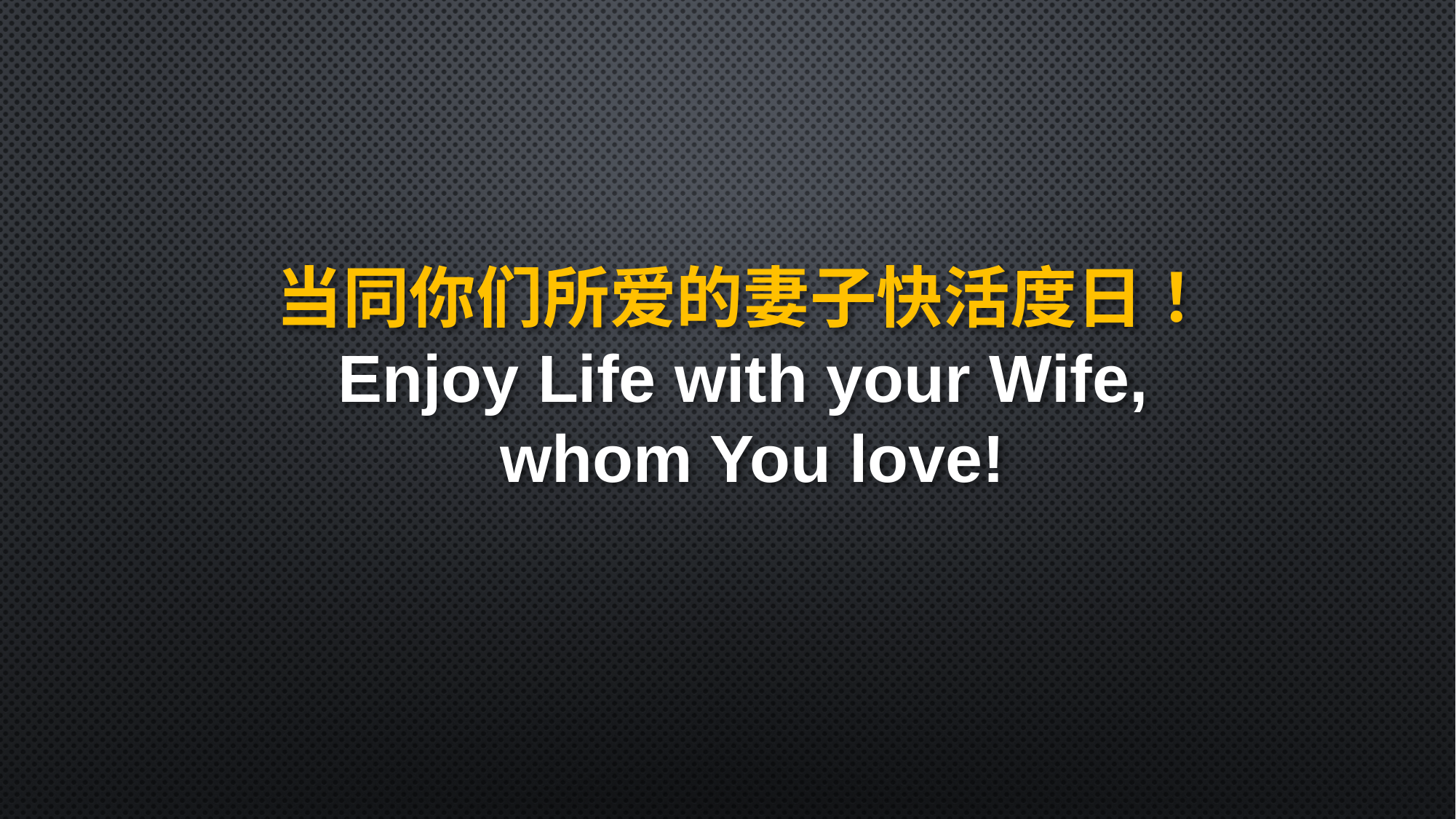

当同你们所爱的妻子快活度日！
Enjoy Life with your Wife,
 whom You love!